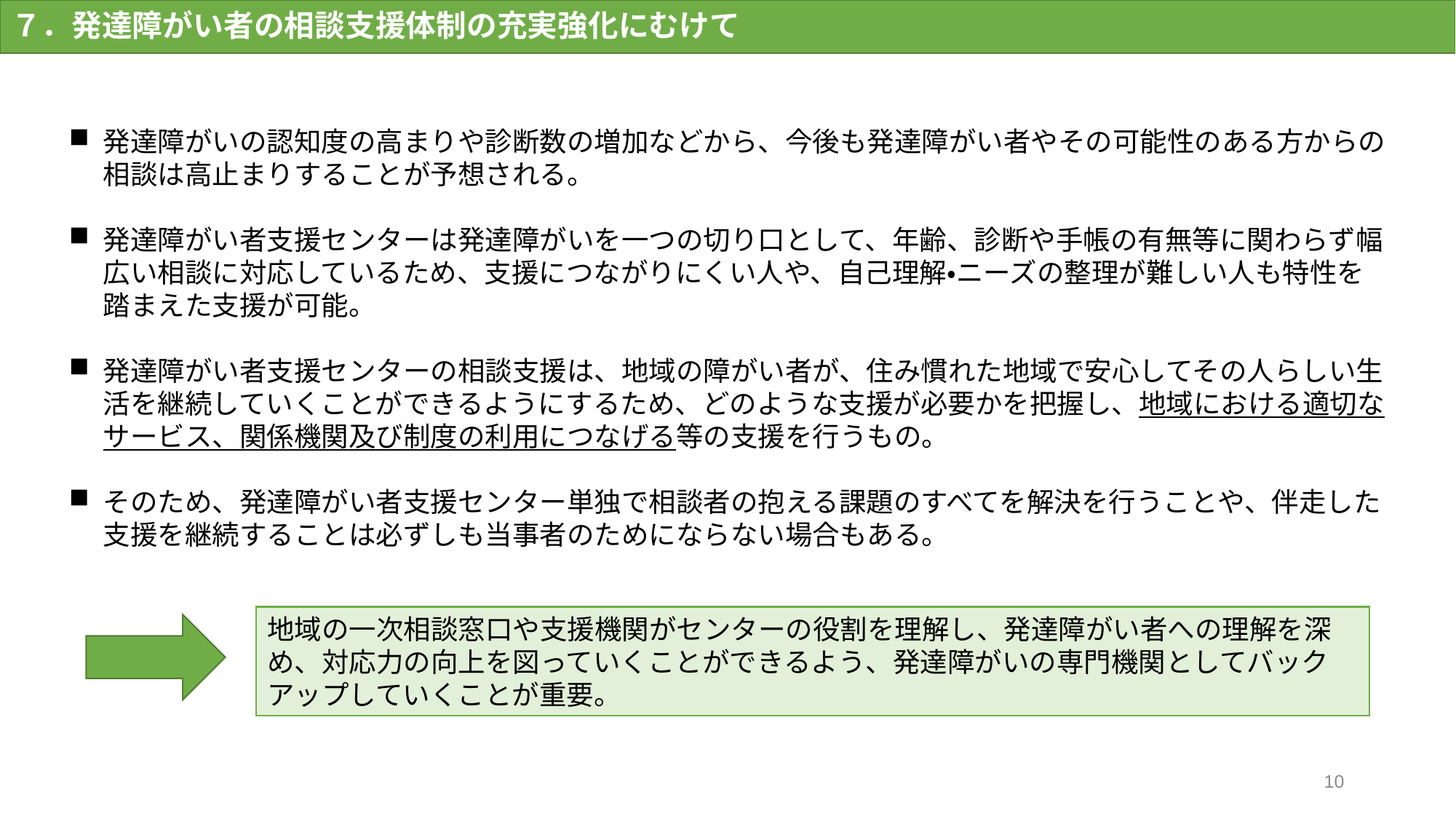

７．発達障がい者の相談支援体制の充実強化にむけて
発達障がいの認知度の高まりや診断数の増加などから、今後も発達障がい者やその可能性のある方からの相談は高止まりすることが予想される。

発達障がい者支援センターは発達障がいを一つの切り口として、年齢、診断や手帳の有無等に関わらず幅広い相談に対応しているため、支援につながりにくい人や、自己理解・ニーズの整理が難しい人も特性を踏まえた支援が可能。

発達障がい者支援センターの相談支援は、地域の障がい者が、住み慣れた地域で安心してその人らしい生活を継続していくことができるようにするため、どのような支援が必要かを把握し、地域における適切なサービス、関係機関及び制度の利用につなげる等の支援を行うもの。

そのため、発達障がい者支援センター単独で相談者の抱える課題のすべてを解決を行うことや、伴走した支援を継続することは必ずしも当事者のためにならない場合もある。
地域の一次相談窓口や支援機関がセンターの役割を理解し、発達障がい者への理解を深め、対応力の向上を図っていくことができるよう、発達障がいの専門機関としてバックアップしていくことが重要。

10